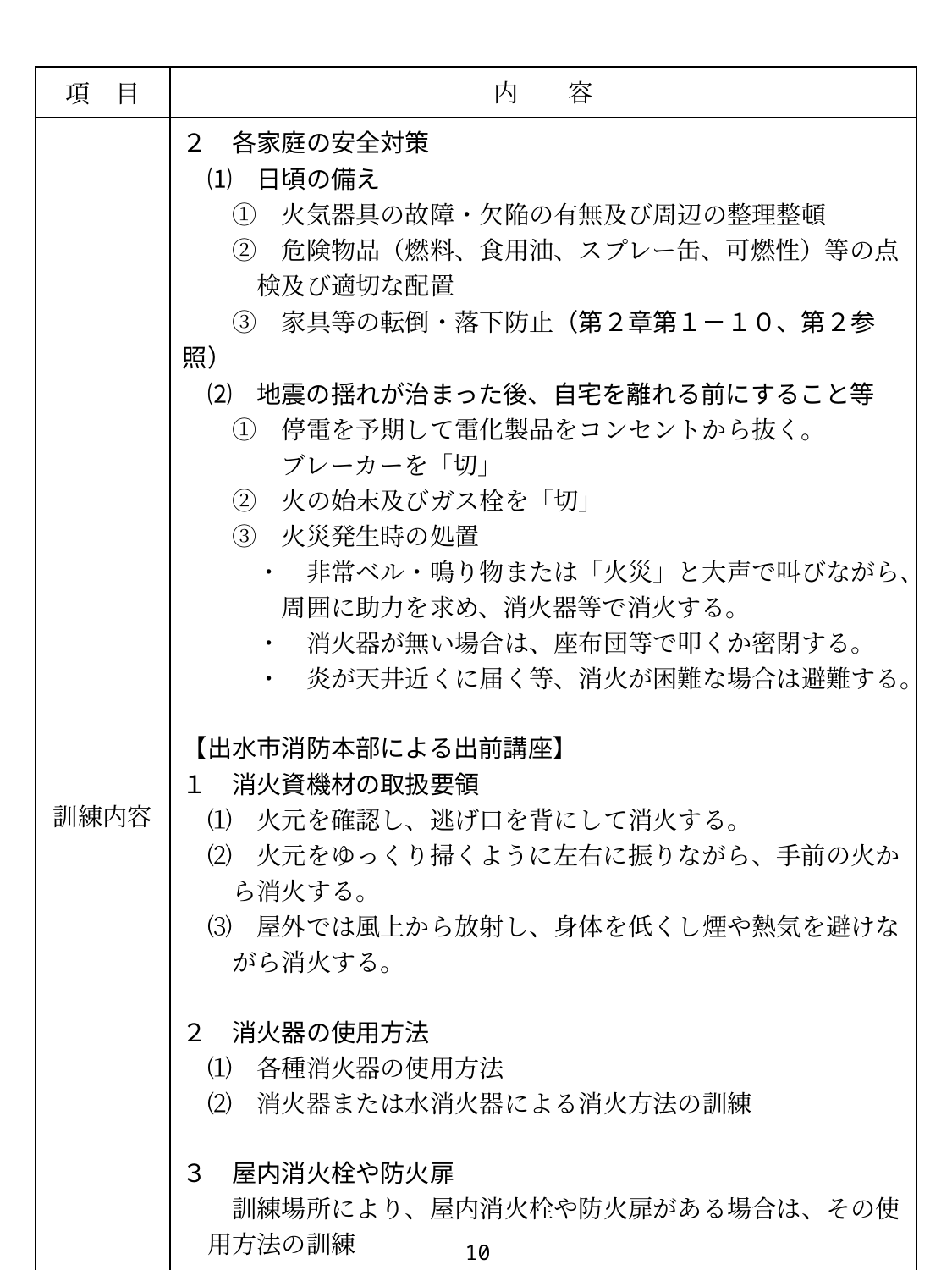

| 項　目 | 内　　容 |
| --- | --- |
| 訓練内容 | ２　各家庭の安全対策 　⑴　日頃の備え 　　①　火気器具の故障・欠陥の有無及び周辺の整理整頓 　　②　危険物品（燃料、食用油、スプレー缶、可燃性）等の点 　　　検及び適切な配置 　　③　家具等の転倒・落下防止（第２章第１－１０、第２参照） 　⑵　地震の揺れが治まった後、自宅を離れる前にすること等 　　①　停電を予期して電化製品をコンセントから抜く。 　　　　ブレーカーを「切」 　　②　火の始末及びガス栓を「切」 　　③　火災発生時の処置 　　　・　非常ベル・鳴り物または「火災」と大声で叫びながら、 　　　　周囲に助力を求め、消火器等で消火する。 　　　・　消火器が無い場合は、座布団等で叩くか密閉する。 　　　・　炎が天井近くに届く等、消火が困難な場合は避難する。 【出水市消防本部による出前講座】 １　消火資機材の取扱要領 　⑴　火元を確認し、逃げ口を背にして消火する。 　⑵　火元をゆっくり掃くように左右に振りながら、手前の火か 　　ら消火する。 　⑶　屋外では風上から放射し、身体を低くし煙や熱気を避けな 　　がら消火する。 ２　消火器の使用方法 　⑴　各種消火器の使用方法 　⑵　消火器または水消火器による消火方法の訓練 ３　屋内消火栓や防火扉 　　訓練場所により、屋内消火栓や防火扉がある場合は、その使 　用方法の訓練 ４　消火器が無い場合の消火要領 ※　出水市消防本部の出前講座受講年度以降、地域の消防団員に　 　よる展示説明及び体験、または本書「第８章第３「初期消火」 　」を参考に自主防災組織独自での訓練により練度を維持する。 |
10